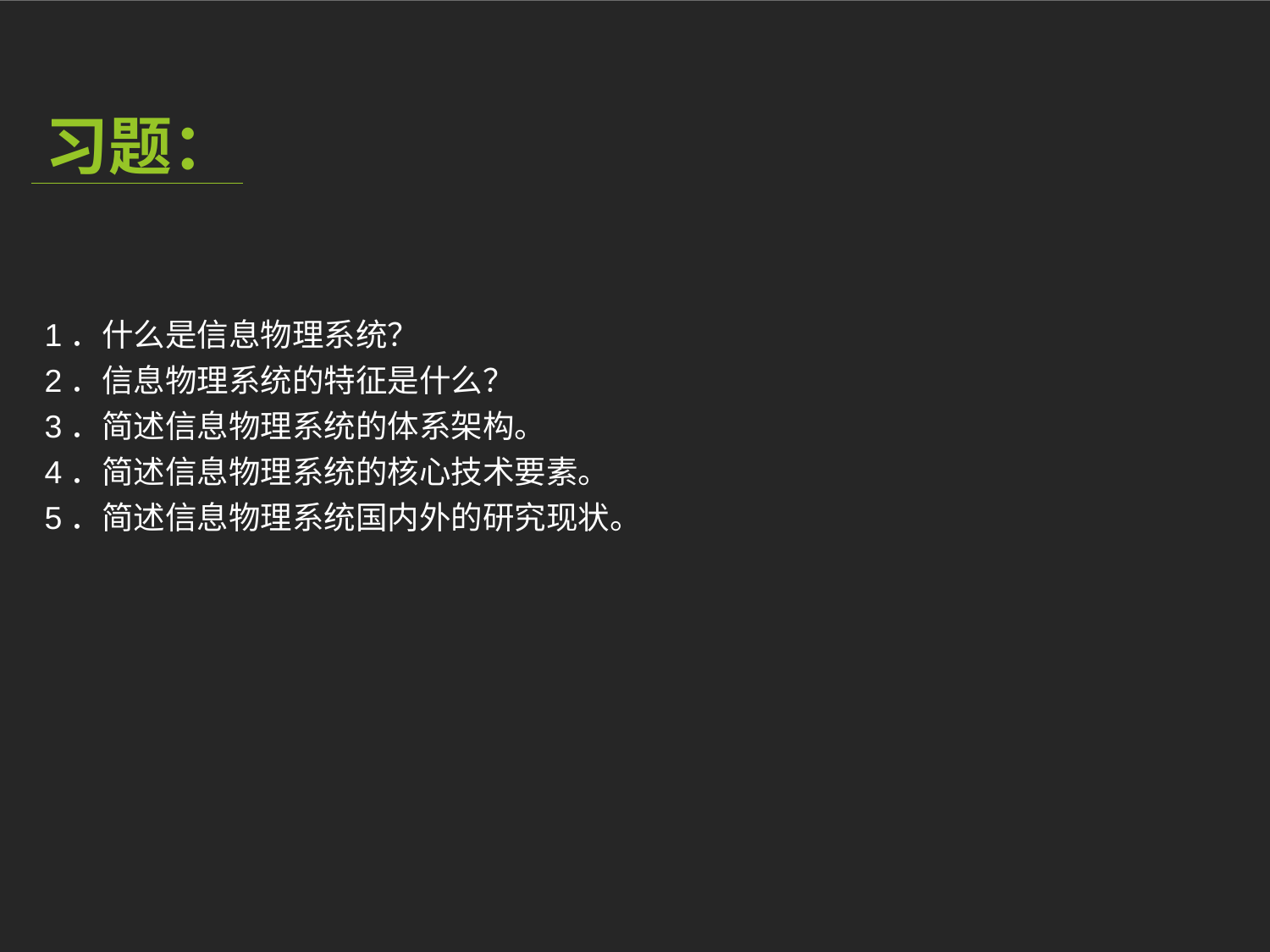

习题：
1．什么是信息物理系统？
2．信息物理系统的特征是什么？
3．简述信息物理系统的体系架构。
4．简述信息物理系统的核心技术要素。
5．简述信息物理系统国内外的研究现状。